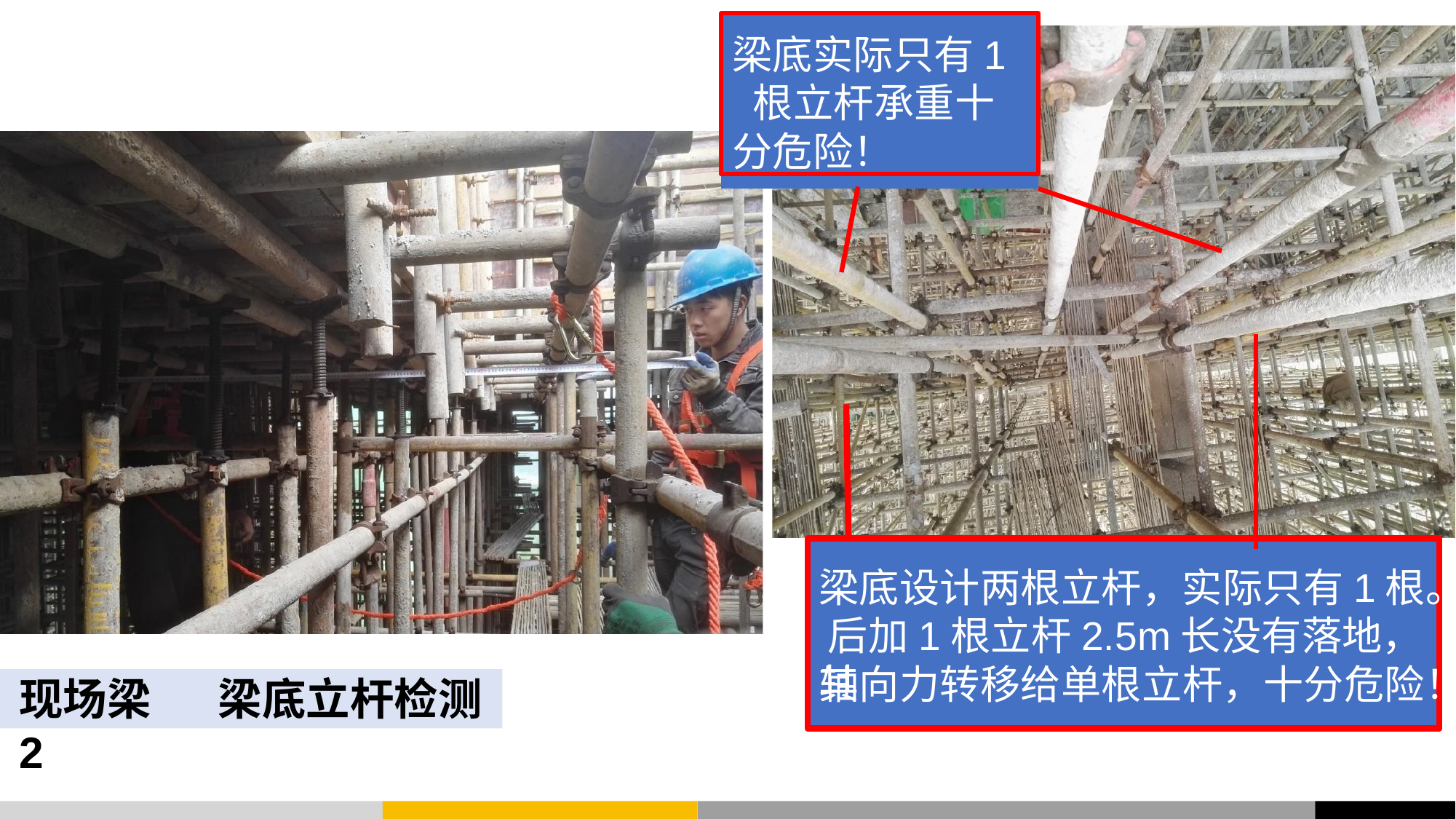

# 梁底实际只有1  根立杆承重十 分危险！

梁底设计两根立杆，实际只有1根。 后加1根立杆2.5m长没有落地，其
轴向力转移给单根立杆，十分危险！

现场梁2
梁底立杆检测